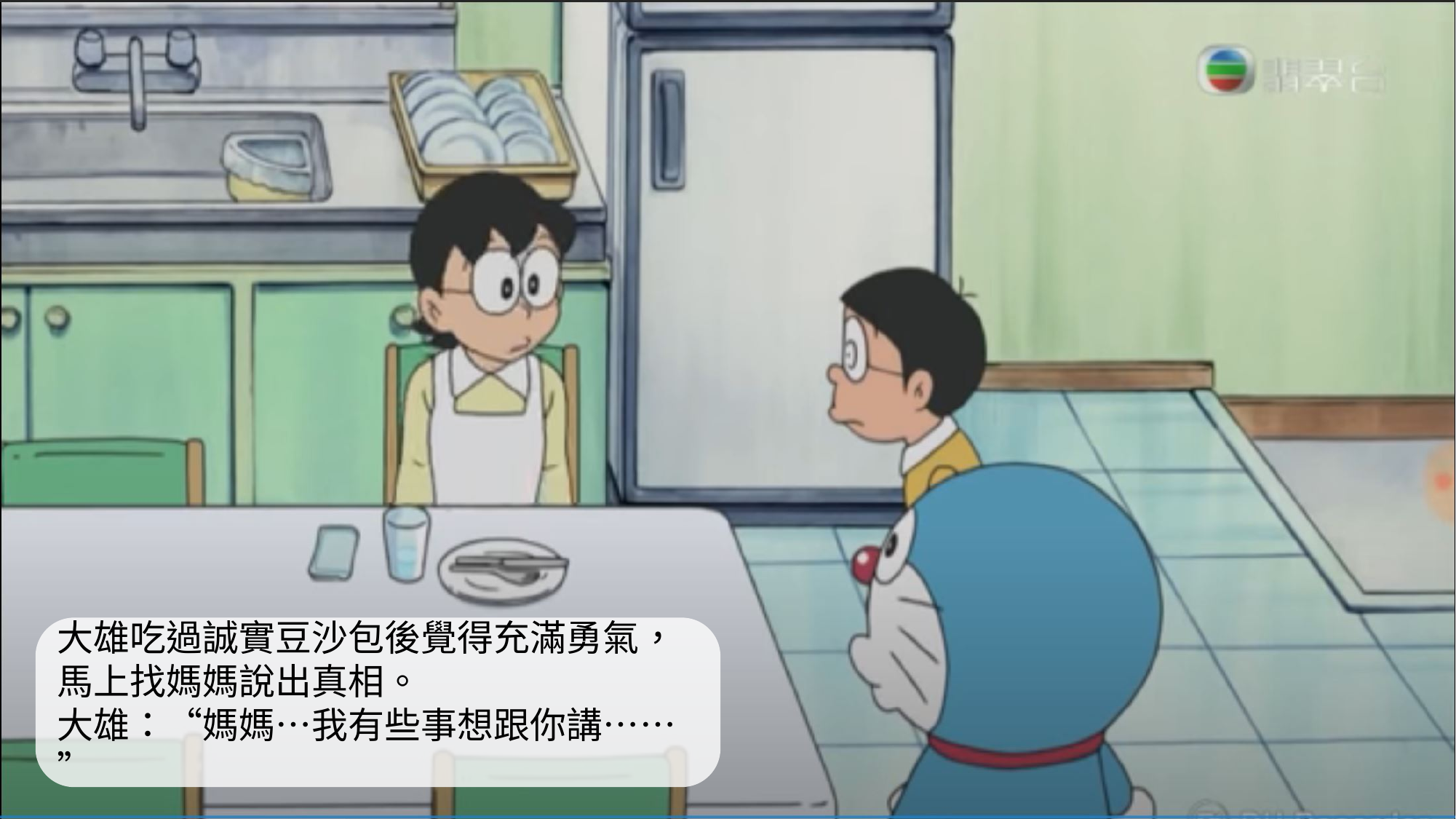

大雄吃過誠實豆沙包後覺得充滿勇氣，馬上找媽媽說出真相。
大雄：“媽媽…我有些事想跟你講……”